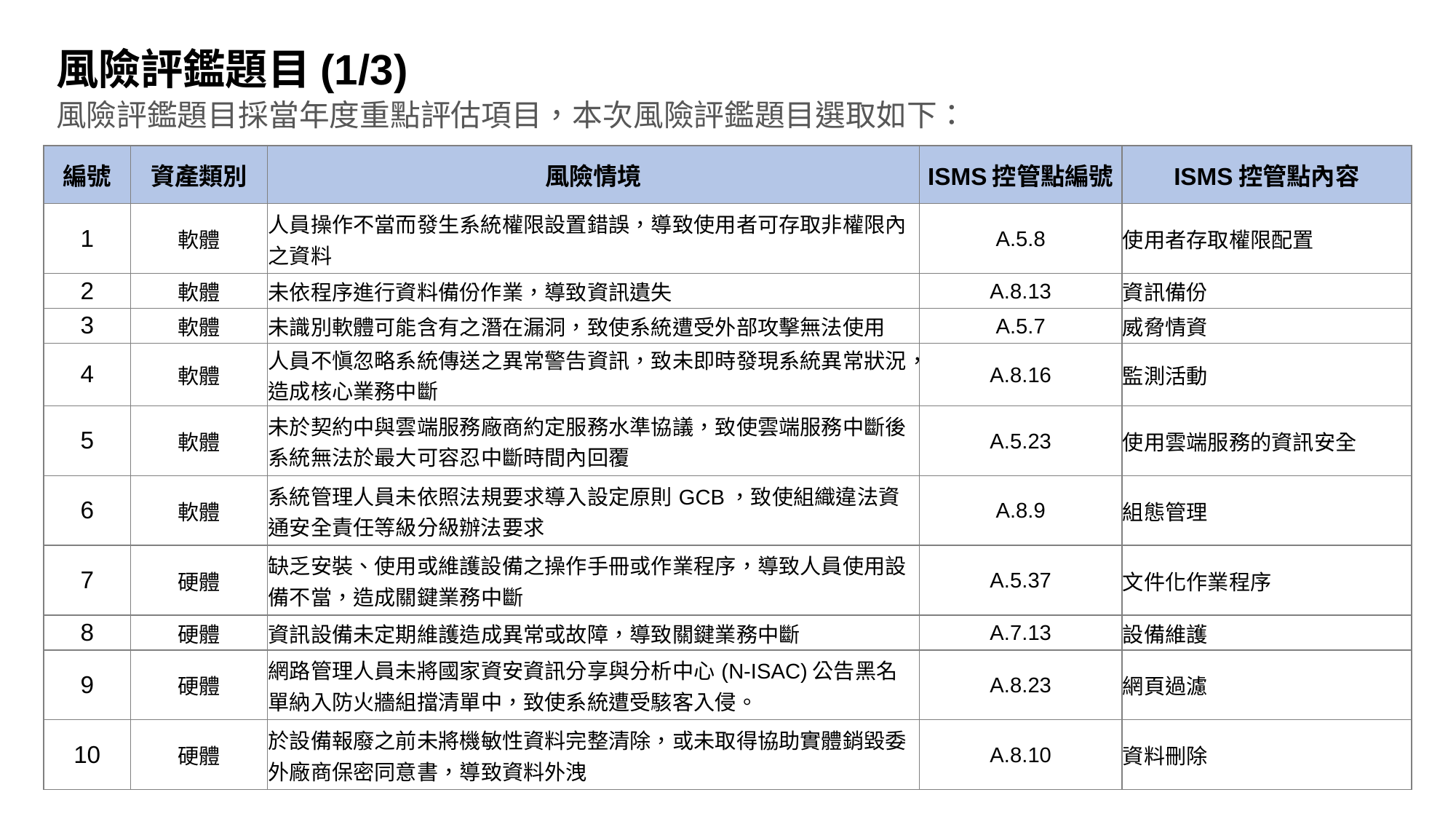

# 風險評鑑題目(1/3)
風險評鑑題目採當年度重點評估項目，本次風險評鑑題目選取如下：

| 編號 | 資產類別 | 風險情境 | ISMS控管點編號 | ISMS控管點內容 |
| --- | --- | --- | --- | --- |
| 1 | 軟體 | 人員操作不當而發生系統權限設置錯誤，導致使用者可存取非權限內之資料 | A.5.8 | 使用者存取權限配置 |
| 2 | 軟體 | 未依程序進行資料備份作業，導致資訊遺失 | A.8.13 | 資訊備份 |
| 3 | 軟體 | 未識別軟體可能含有之潛在漏洞，致使系統遭受外部攻擊無法使用 | A.5.7 | 威脅情資 |
| 4 | 軟體 | 人員不愼忽略系統傳送之異常警告資訊，致未即時發現系統異常狀況，造成核心業務中斷 | A.8.16 | 監測活動 |
| 5 | 軟體 | 未於契約中與雲端服務廠商約定服務水準協議，致使雲端服務中斷後系統無法於最大可容忍中斷時間內回覆 | A.5.23 | 使用雲端服務的資訊安全 |
| 6 | 軟體 | 系統管理人員未依照法規要求導入設定原則GCB，致使組織違法資通安全責任等級分級辦法要求 | A.8.9 | 組態管理 |
| 7 | 硬體 | 缺乏安裝、使用或維護設備之操作手冊或作業程序，導致人員使用設備不當，造成關鍵業務中斷 | A.5.37 | 文件化作業程序 |
| 8 | 硬體 | 資訊設備未定期維護造成異常或故障，導致關鍵業務中斷 | A.7.13 | 設備維護 |
| 9 | 硬體 | 網路管理人員未將國家資安資訊分享與分析中心(N-ISAC)公告黑名單納入防火牆組擋清單中，致使系統遭受駭客入侵。 | A.8.23 | 網頁過濾 |
| 10 | 硬體 | 於設備報廢之前未將機敏性資料完整清除，或未取得協助實體銷毀委外廠商保密同意書，導致資料外洩 | A.8.10 | 資料刪除 |